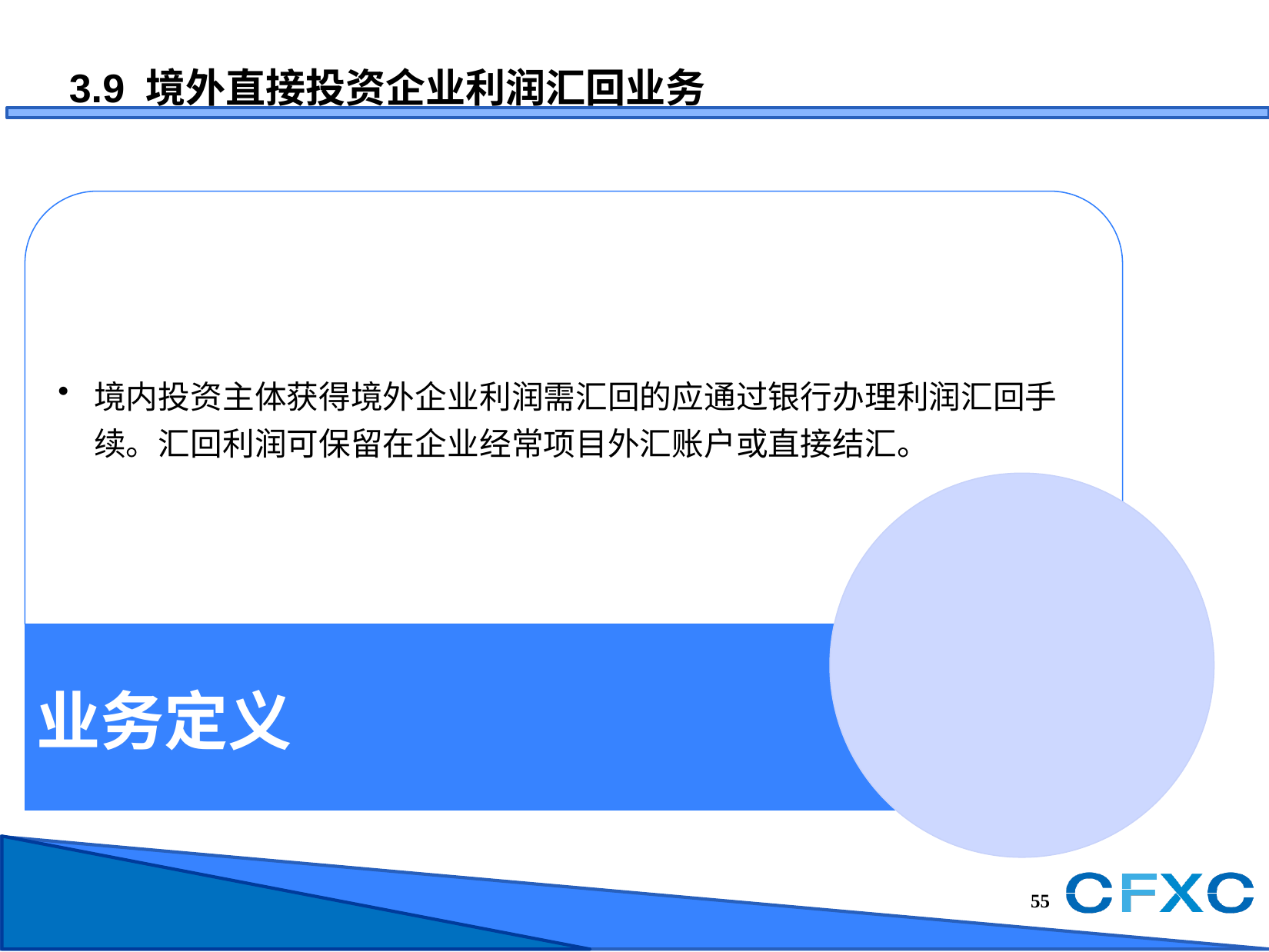

3.9 境外直接投资企业利润汇回业务
业务定义
境内投资主体获得境外企业利润需汇回的应通过银行办理利润汇回手续。汇回利润可保留在企业经常项目外汇账户或直接结汇。
55